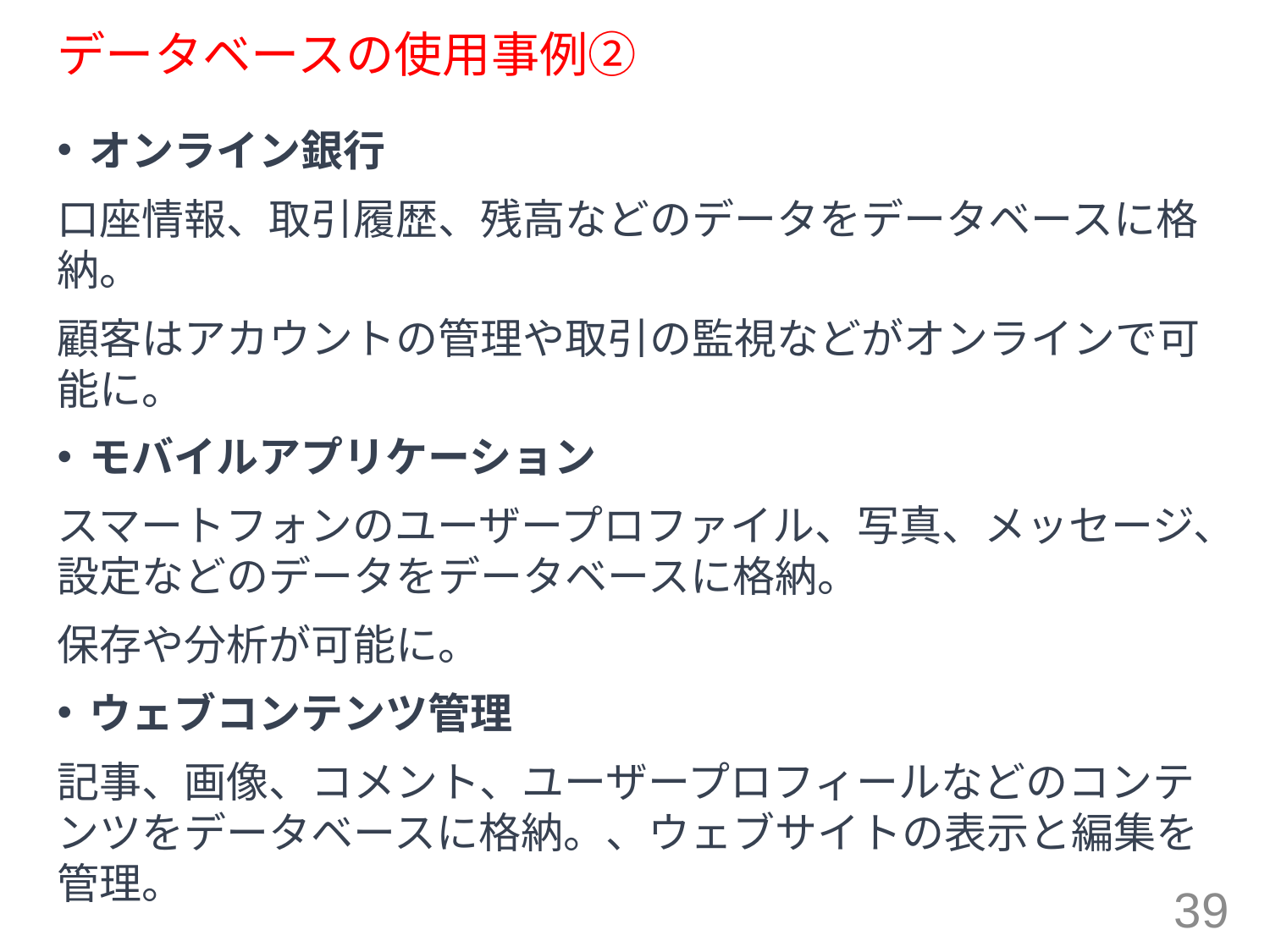

# データベースの使用事例②
オンライン銀行
口座情報、取引履歴、残高などのデータをデータベースに格納。
顧客はアカウントの管理や取引の監視などがオンラインで可能に。
モバイルアプリケーション
スマートフォンのユーザープロファイル、写真、メッセージ、設定などのデータをデータベースに格納。
保存や分析が可能に。
ウェブコンテンツ管理
記事、画像、コメント、ユーザープロフィールなどのコンテンツをデータベースに格納。、ウェブサイトの表示と編集を管理。

39